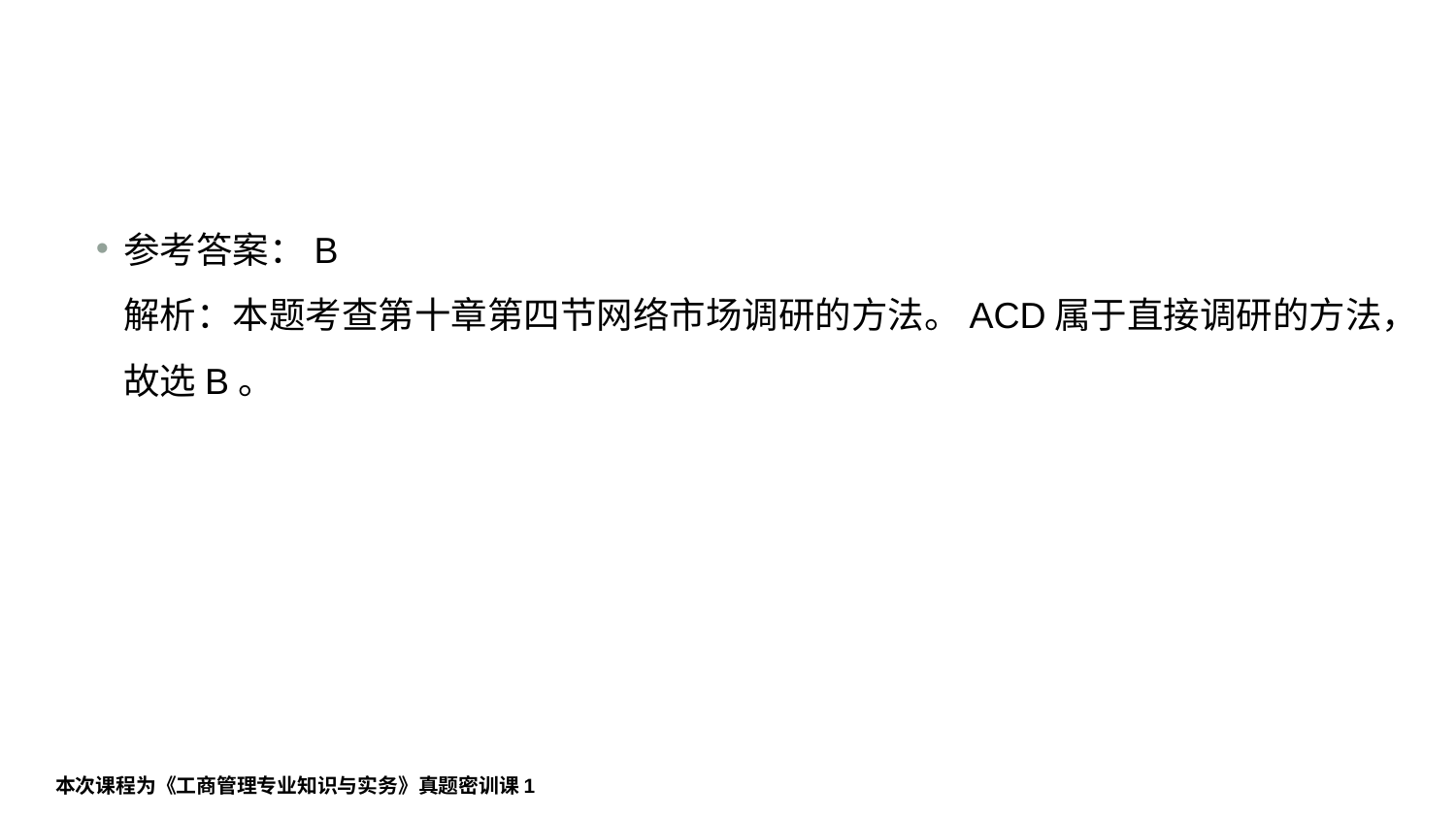

参考答案：B
解析：本题考查第十章第四节网络市场调研的方法。ACD属于直接调研的方法，故选B。